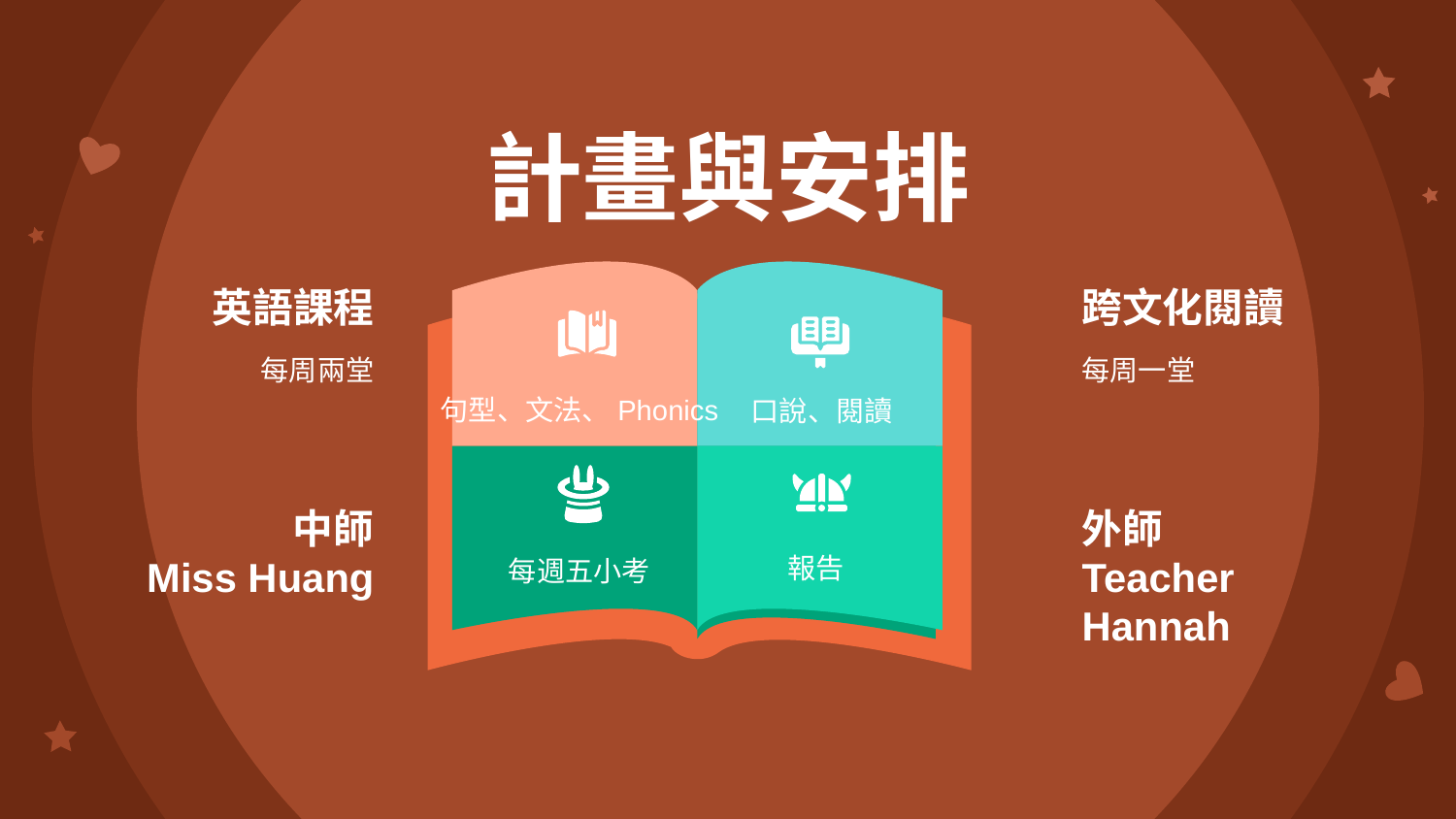

# 計畫與安排

英語課程
跨文化閱讀

每周兩堂
每周一堂
句型、文法、Phonics
口說、閱讀

中師
Miss Huang
外師
Teacher Hannah
報告
每週五小考